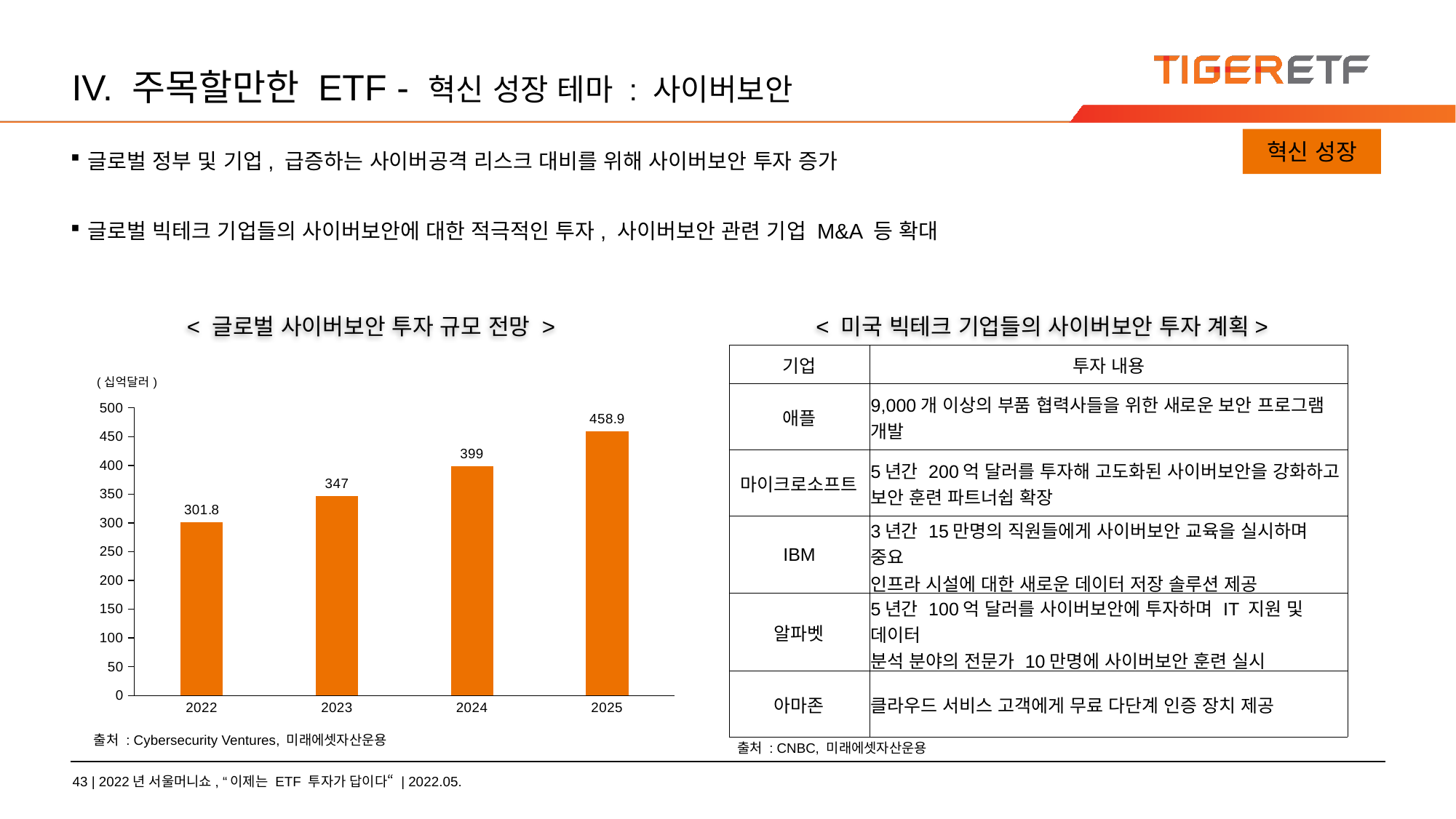

# IV. 주목할만한 ETF - 혁신 성장 테마 : 사이버보안
혁신 성장
글로벌 정부 및 기업, 급증하는 사이버공격 리스크 대비를 위해 사이버보안 투자 증가

글로벌 빅테크 기업들의 사이버보안에 대한 적극적인 투자, 사이버보안 관련 기업 M&A 등 확대
< 글로벌 사이버보안 투자 규모 전망 >
< 미국 빅테크 기업들의 사이버보안 투자 계획>
| 기업 | 투자 내용 |
| --- | --- |
| 애플 | 9,000개 이상의 부품 협력사들을 위한 새로운 보안 프로그램 개발 |
| 마이크로소프트 | 5년간 200억 달러를 투자해 고도화된 사이버보안을 강화하고 보안 훈련 파트너쉽 확장 |
| IBM | 3년간 15만명의 직원들에게 사이버보안 교육을 실시하며 중요 인프라 시설에 대한 새로운 데이터 저장 솔루션 제공 |
| 알파벳 | 5년간 100억 달러를 사이버보안에 투자하며 IT 지원 및 데이터 분석 분야의 전문가 10만명에 사이버보안 훈련 실시 |
| 아마존 | 클라우드 서비스 고객에게 무료 다단계 인증 장치 제공 |

### Chart

| Category |  |
|---|---|
| 2022 | 301.8 |
| 2023 | 347.0 |
| 2024 | 399.0 |
| 2025 | 458.9 |
출처 : Cybersecurity Ventures, 미래에셋자산운용
출처 : CNBC, 미래에셋자산운용